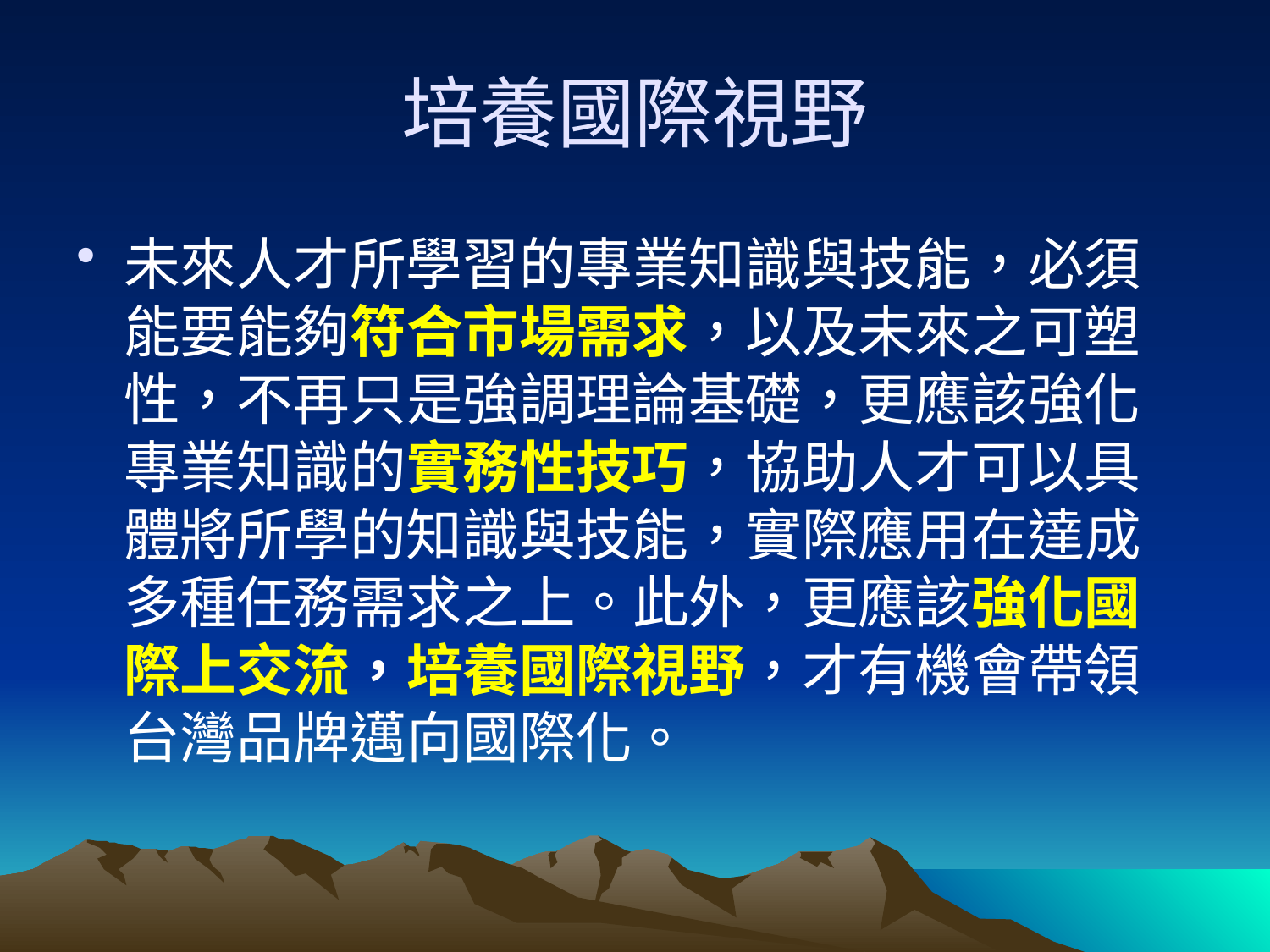

# 培養國際視野
未來人才所學習的專業知識與技能，必須能要能夠符合市場需求，以及未來之可塑性，不再只是強調理論基礎，更應該強化專業知識的實務性技巧，協助人才可以具體將所學的知識與技能，實際應用在達成多種任務需求之上。此外，更應該強化國際上交流，培養國際視野，才有機會帶領台灣品牌邁向國際化。